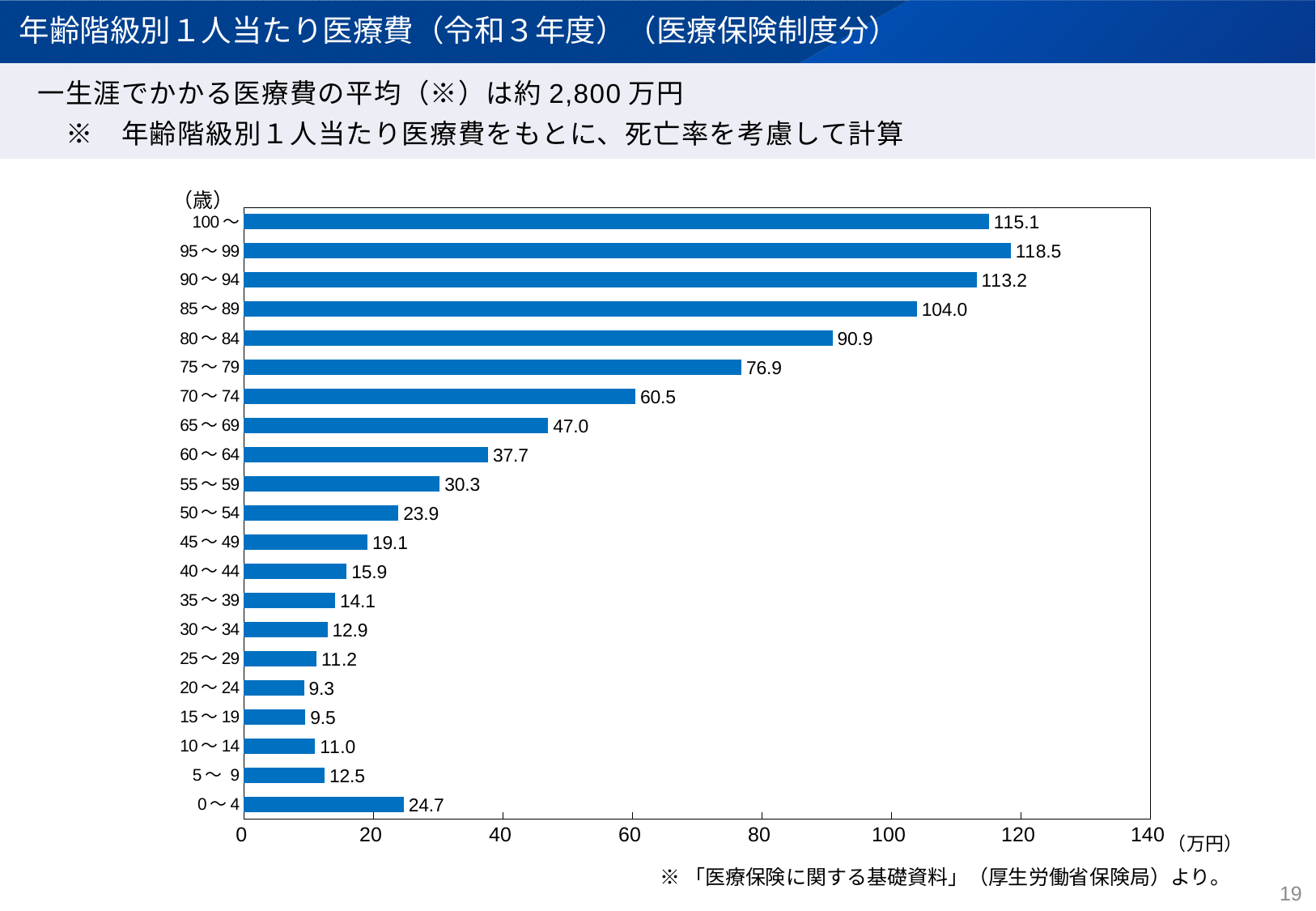

# 年齢階級別１人当たり医療費（令和３年度）（医療保険制度分）
一生涯でかかる医療費の平均（※）は約2,800万円
　※　年齢階級別１人当たり医療費をもとに、死亡率を考慮して計算

### Chart

| Category |  |
|---|---|
|  0～4 | 24.723678761251584 |
|  5～ 9 | 12.482882727049759 |
| 10～14 | 10.994535937156881 |
| 15～19 | 9.505178237378354 |
| 20～24 | 9.293369017572138 |
| 25～29 | 11.214530009475387 |
| 30～34 | 12.902084869881739 |
| 35～39 | 14.12098118917893 |
| 40～44 | 15.873962367375631 |
| 45～49 | 19.115489658172205 |
| 50～54 | 23.86554356975851 |
| 55～59 | 30.262094619087076 |
| 60～64 | 37.72905721165876 |
| 65～69 | 47.00816177923407 |
| 70～74 | 60.462555723761334 |
| 75～79 | 76.85476333119648 |
| 80～84 | 90.92019038603945 |
| 85～89 | 103.9669285256889 |
| 90～94 | 113.19886499578553 |
| 95～99 | 118.45809463680514 |
| 100～ | 115.09575046122526 |
※「医療保険に関する基礎資料」（厚生労働省保険局）より。
19